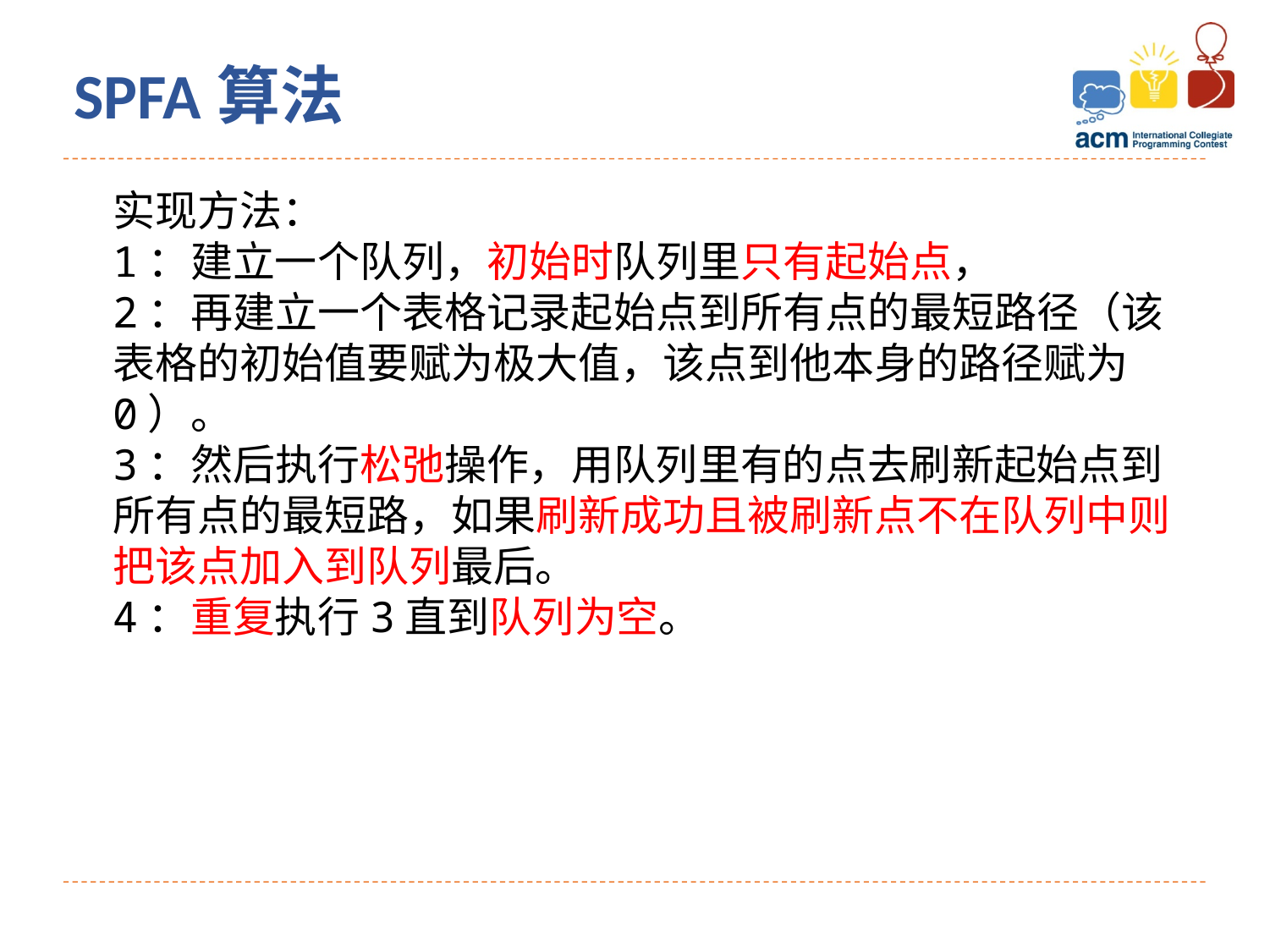

SPFA算法原理
SPFA算法
实现方法：
1：建立一个队列，初始时队列里只有起始点，
2：再建立一个表格记录起始点到所有点的最短路径（该表格的初始值要赋为极大值，该点到他本身的路径赋为0）。
3：然后执行松弛操作，用队列里有的点去刷新起始点到所有点的最短路，如果刷新成功且被刷新点不在队列中则把该点加入到队列最后。
4：重复执行3直到队列为空。